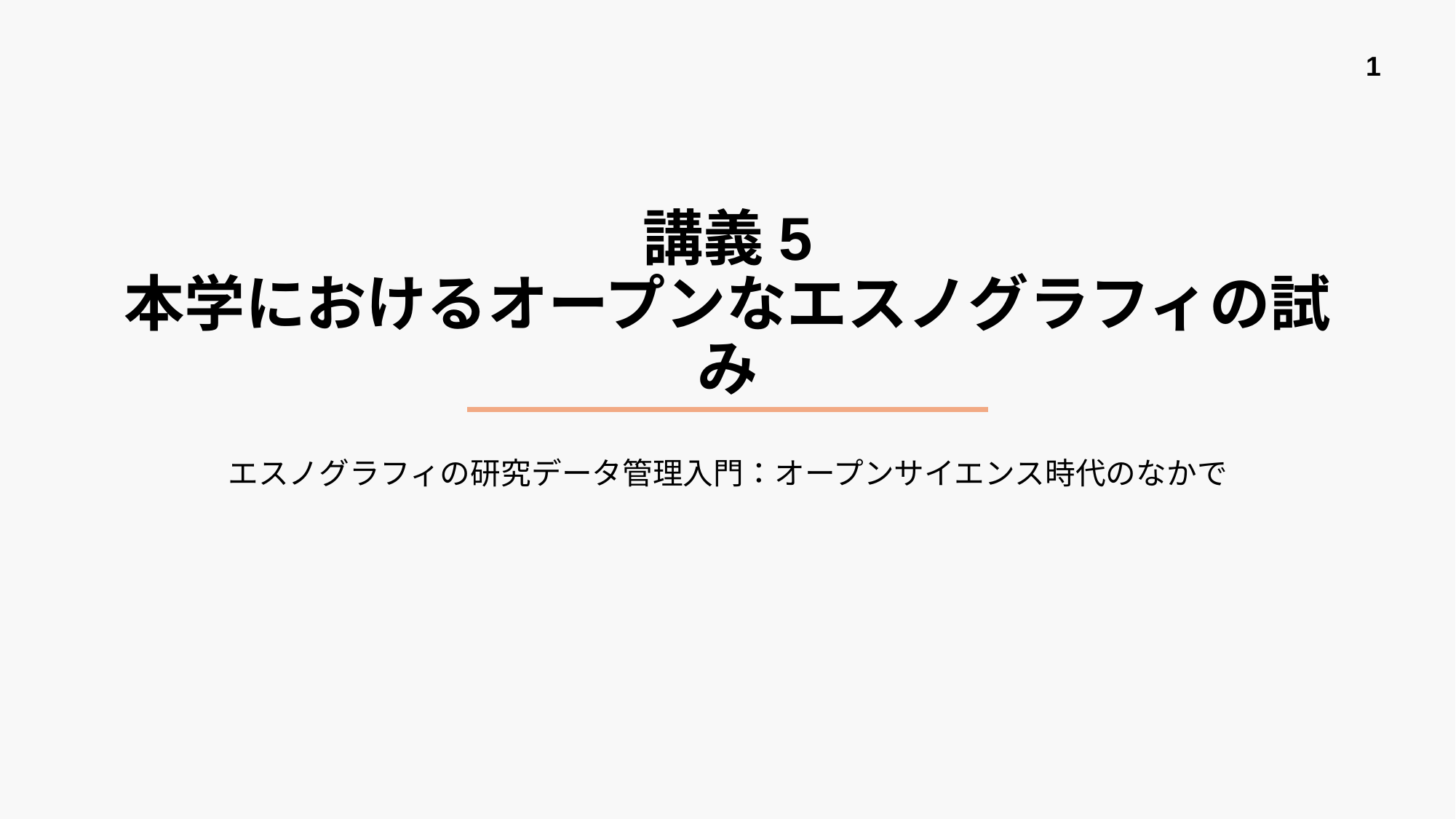

# 講義5 本学におけるオープンなエスノグラフィの試み
エスノグラフィの研究データ管理入門：オープンサイエンス時代のなかで